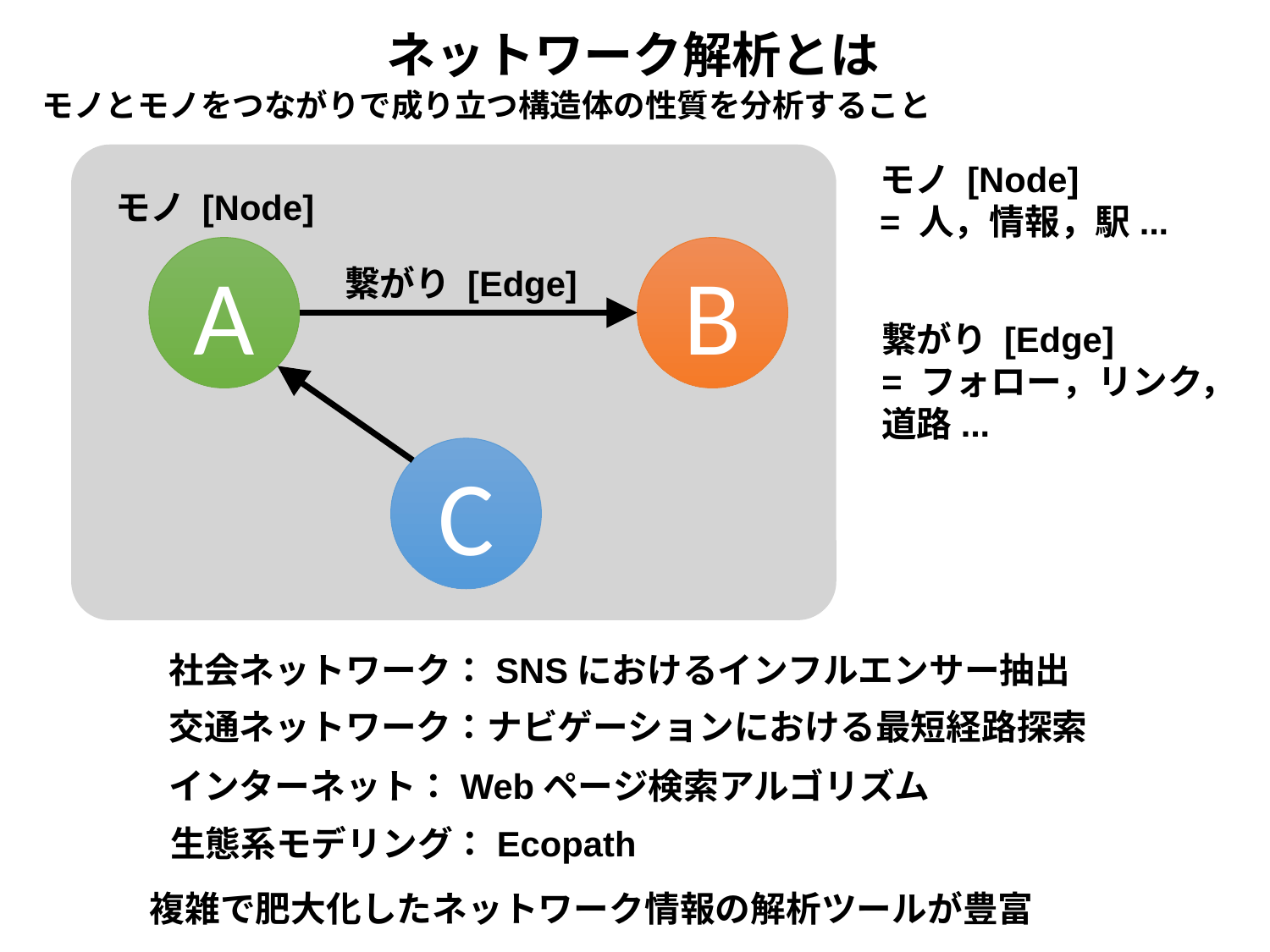

ネットワーク解析とは
モノとモノをつながりで成り立つ構造体の性質を分析すること

モノ [Node]
= 人，情報，駅...
モノ [Node]
A
B
繋がり [Edge]
繋がり [Edge]
= フォロー，リンク，道路...
C
社会ネットワーク：SNSにおけるインフルエンサー抽出
交通ネットワーク：ナビゲーションにおける最短経路探索
インターネット：Webページ検索アルゴリズム
生態系モデリング：Ecopath
複雑で肥大化したネットワーク情報の解析ツールが豊富